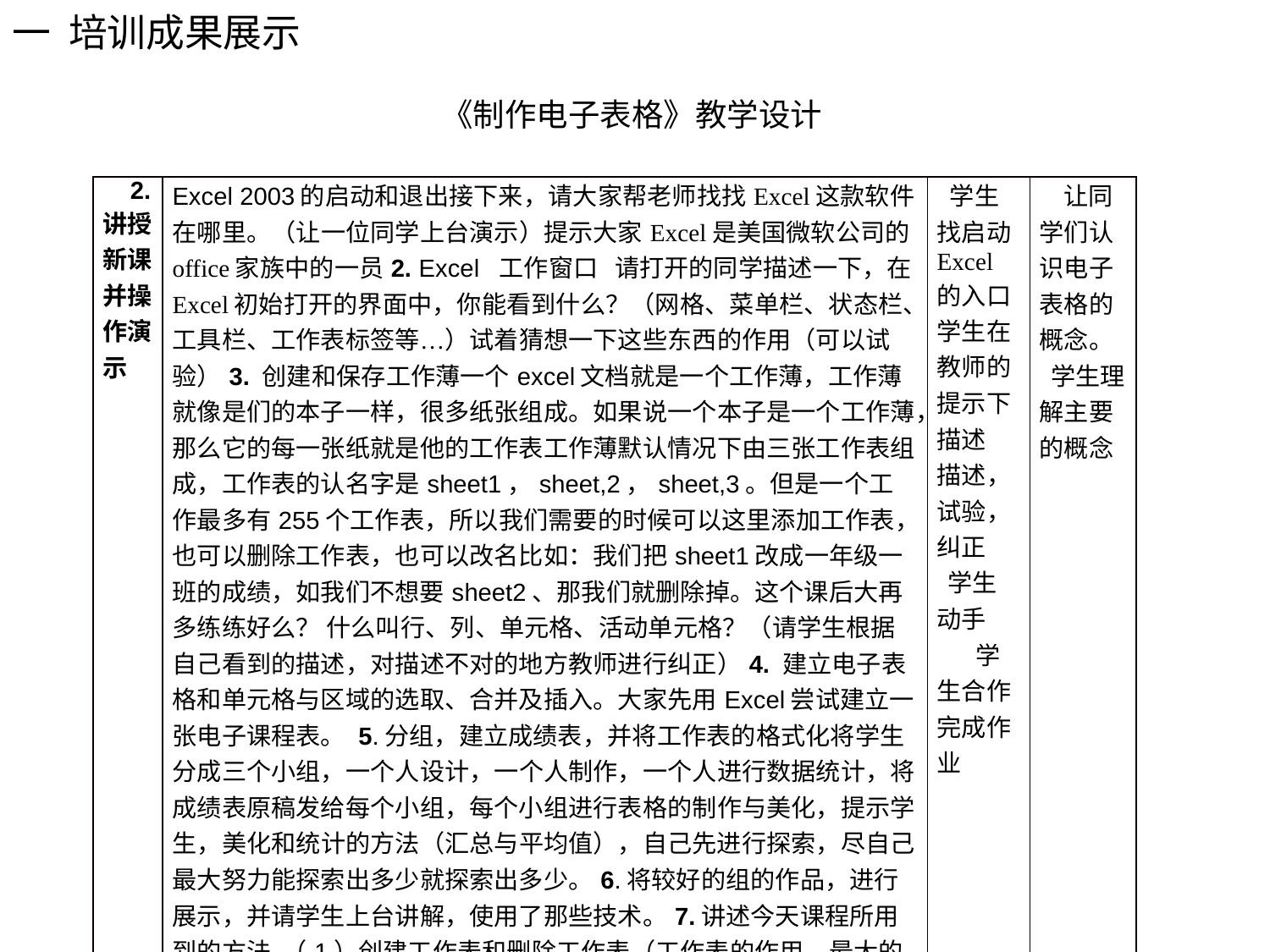

一  培训成果展示
《制作电子表格》教学设计
| 2.讲授新课并操作演示 | Excel 2003的启动和退出接下来，请大家帮老师找找Excel这款软件在哪里。（让一位同学上台演示）提示大家Excel是美国微软公司的office家族中的一员2. Excel 工作窗口 请打开的同学描述一下，在Excel初始打开的界面中，你能看到什么？（网格、菜单栏、状态栏、工具栏、工作表标签等…）试着猜想一下这些东西的作用（可以试验）3. 创建和保存工作薄一个excel文档就是一个工作薄，工作薄就像是们的本子一样，很多纸张组成。如果说一个本子是一个工作薄，那么它的每一张纸就是他的工作表工作薄默认情况下由三张工作表组成，工作表的认名字是sheet1，sheet,2，sheet,3。但是一个工作最多有255个工作表，所以我们需要的时候可以这里添加工作表，也可以删除工作表，也可以改名比如：我们把sheet1改成一年级一班的成绩，如我们不想要sheet2、那我们就删除掉。这个课后大再多练练好么？ 什么叫行、列、单元格、活动单元格？（请学生根据自己看到的描述，对描述不对的地方教师进行纠正）4. 建立电子表格和单元格与区域的选取、合并及插入。大家先用Excel尝试建立一张电子课程表。 5.分组，建立成绩表，并将工作表的格式化将学生分成三个小组，一个人设计，一个人制作，一个人进行数据统计，将成绩表原稿发给每个小组，每个小组进行表格的制作与美化，提示学生，美化和统计的方法（汇总与平均值），自己先进行探索，尽自己最大努力能探索出多少就探索出多少。6.将较好的组的作品，进行展示，并请学生上台讲解，使用了那些技术。7.讲述今天课程所用到的方法 （1）创建工作表和删除工作表（工作表的作用，最大的作用可以用来分类） （2）数据的录入，单元格的操作 （3）单元格美化方法 （4）汇总与求平均值的简单方法8.总结今天的知识点，下课 | 学生找启动Excel的入口 学生在教师的提示下描述 描述，试验，纠正 学生动手 学生合作完成作业 | 让同学们认识电子表格的概念。 学生理解主要的概念 |
| --- | --- | --- | --- |